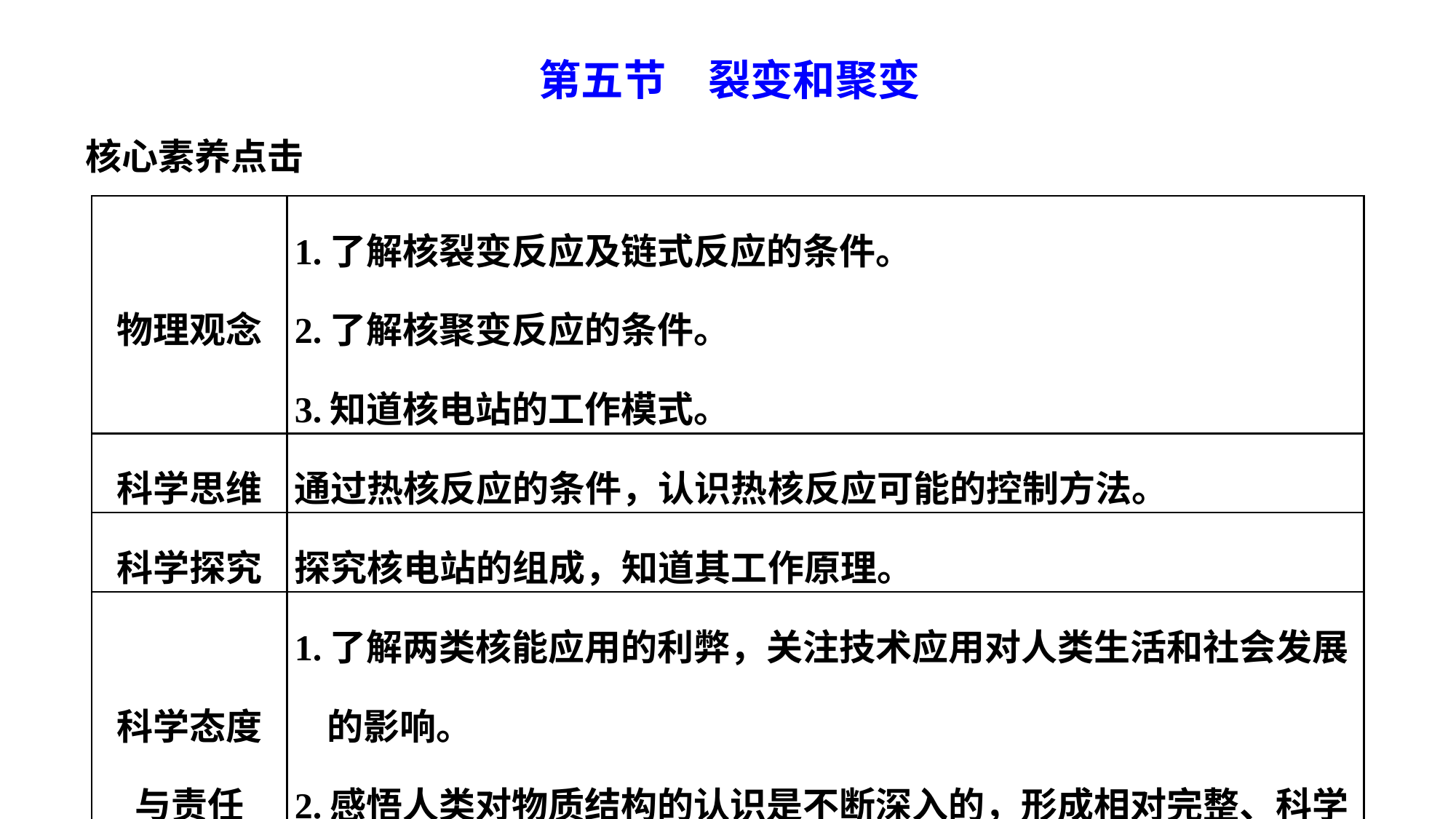

第五节　裂变和聚变
核心素养点击
| 物理观念 | 1.了解核裂变反应及链式反应的条件。 2.了解核聚变反应的条件。 3.知道核电站的工作模式。 |
| --- | --- |
| 科学思维 | 通过热核反应的条件，认识热核反应可能的控制方法。 |
| 科学探究 | 探究核电站的组成，知道其工作原理。 |
| 科学态度与责任 | 1.了解两类核能应用的利弊，关注技术应用对人类生活和社会发展的影响。 2.感悟人类对物质结构的认识是不断深入的，形成相对完整、科学的物质观念。 |